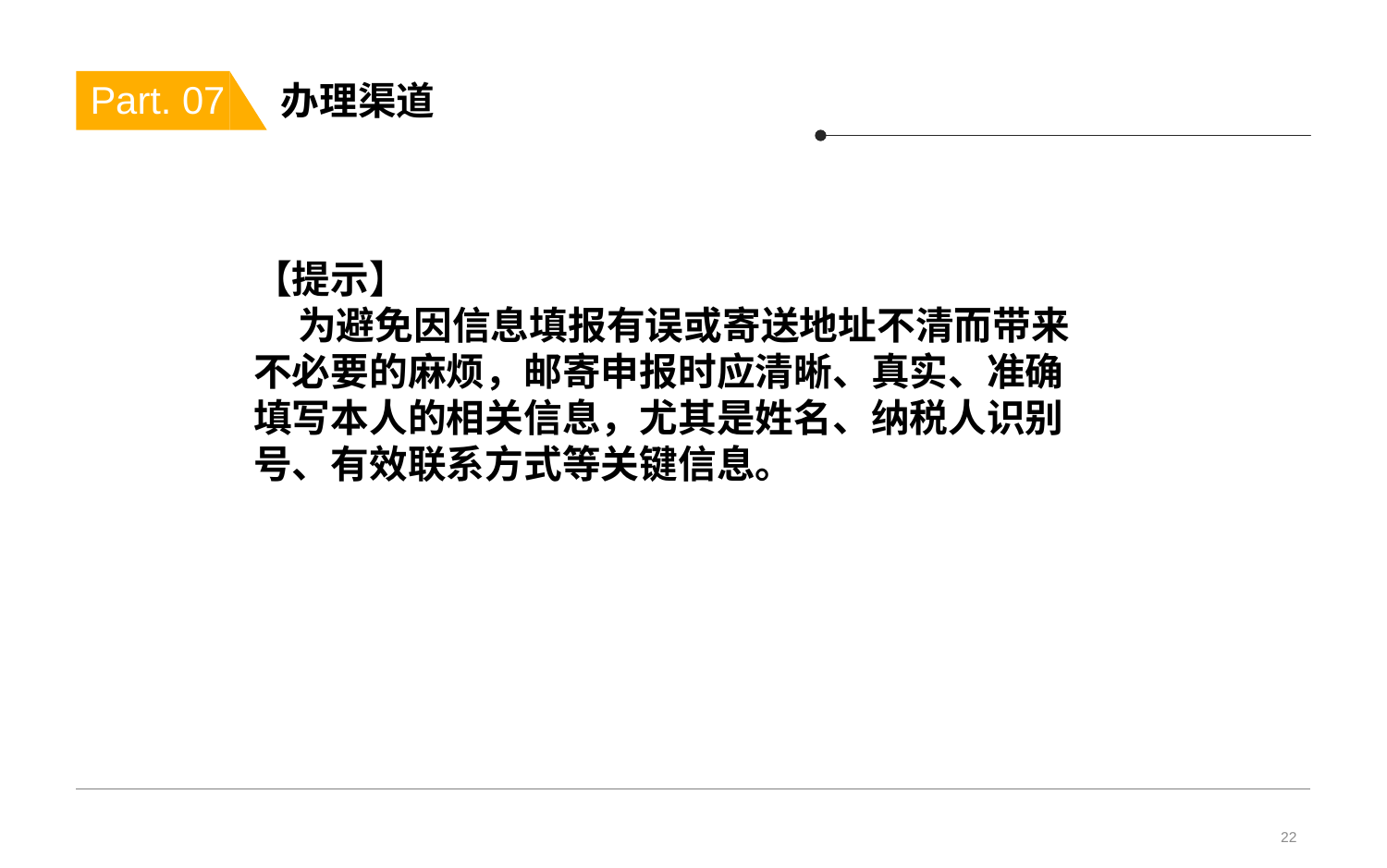

# 办理渠道
Part. 07

【提示】
    为避免因信息填报有误或寄送地址不清而带来不必要的麻烦，邮寄申报时应清晰、真实、准确填写本人的相关信息，尤其是姓名、纳税人识别号、有效联系方式等关键信息。
22